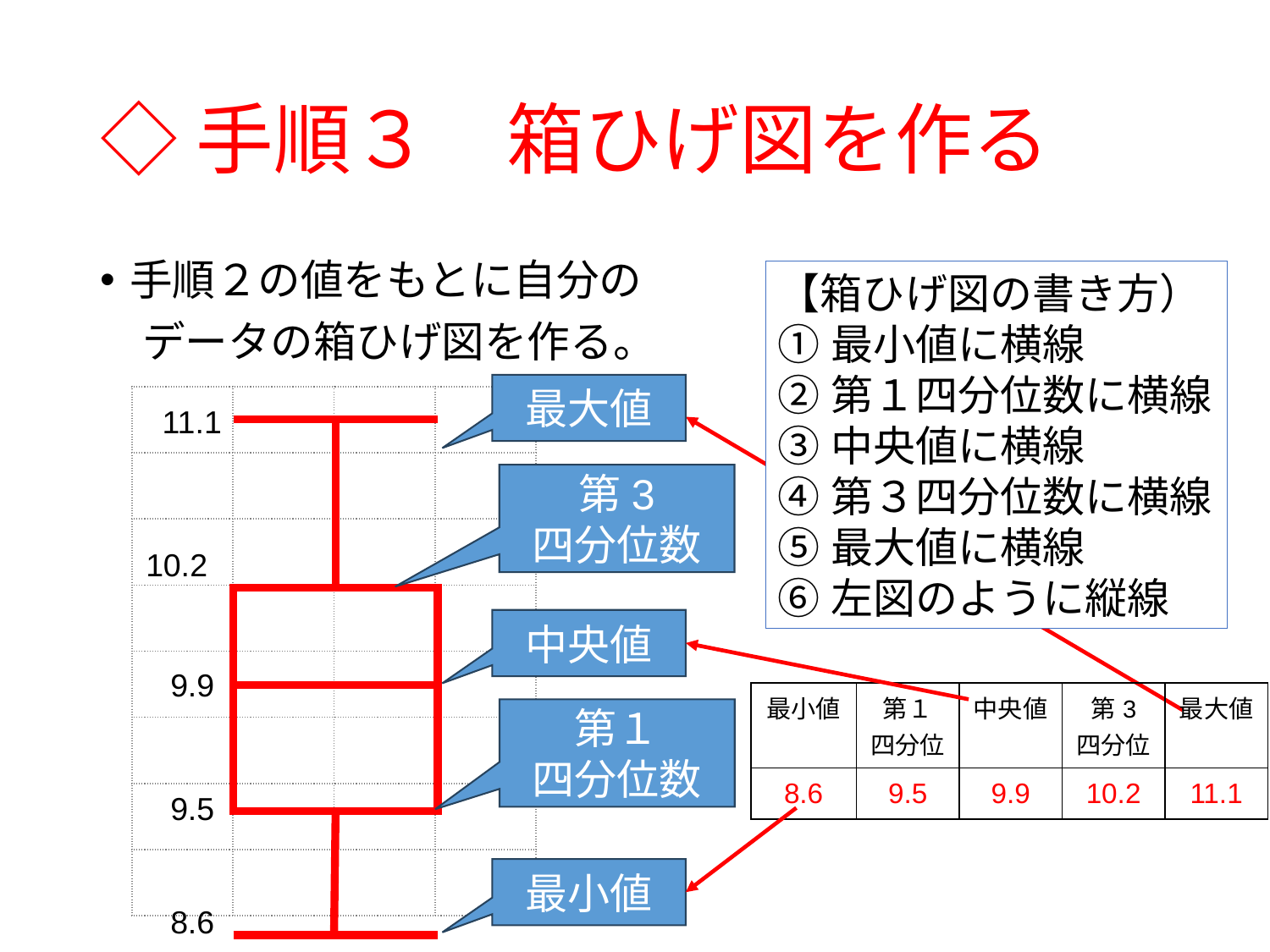

# ◇手順３　箱ひげ図を作る
手順２の値をもとに自分の
　データの箱ひげ図を作る。
【箱ひげ図の書き方）
①最小値に横線
②第１四分位数に横線
③中央値に横線
④第３四分位数に横線
⑤最大値に横線
⑥左図のように縦線
最大値
|  |  |  |  |
| --- | --- | --- | --- |
|  |  |  |  |
|  |  |  |  |
|  |  |  |  |
|  |  |  |  |
|  |  |  |  |
|  |  |  |  |
|  |  |  |  |
11.1
第3
四分位数
10.2

中央値
9.9
| 最小値 | 第１ 四分位 | 中央値 | 第3 四分位 | 最大値 |
| --- | --- | --- | --- | --- |
| 8.6 | 9.5 | 9.9 | 10.2 | 11.1 |
第１
四分位数
9.5
最小値
8.6